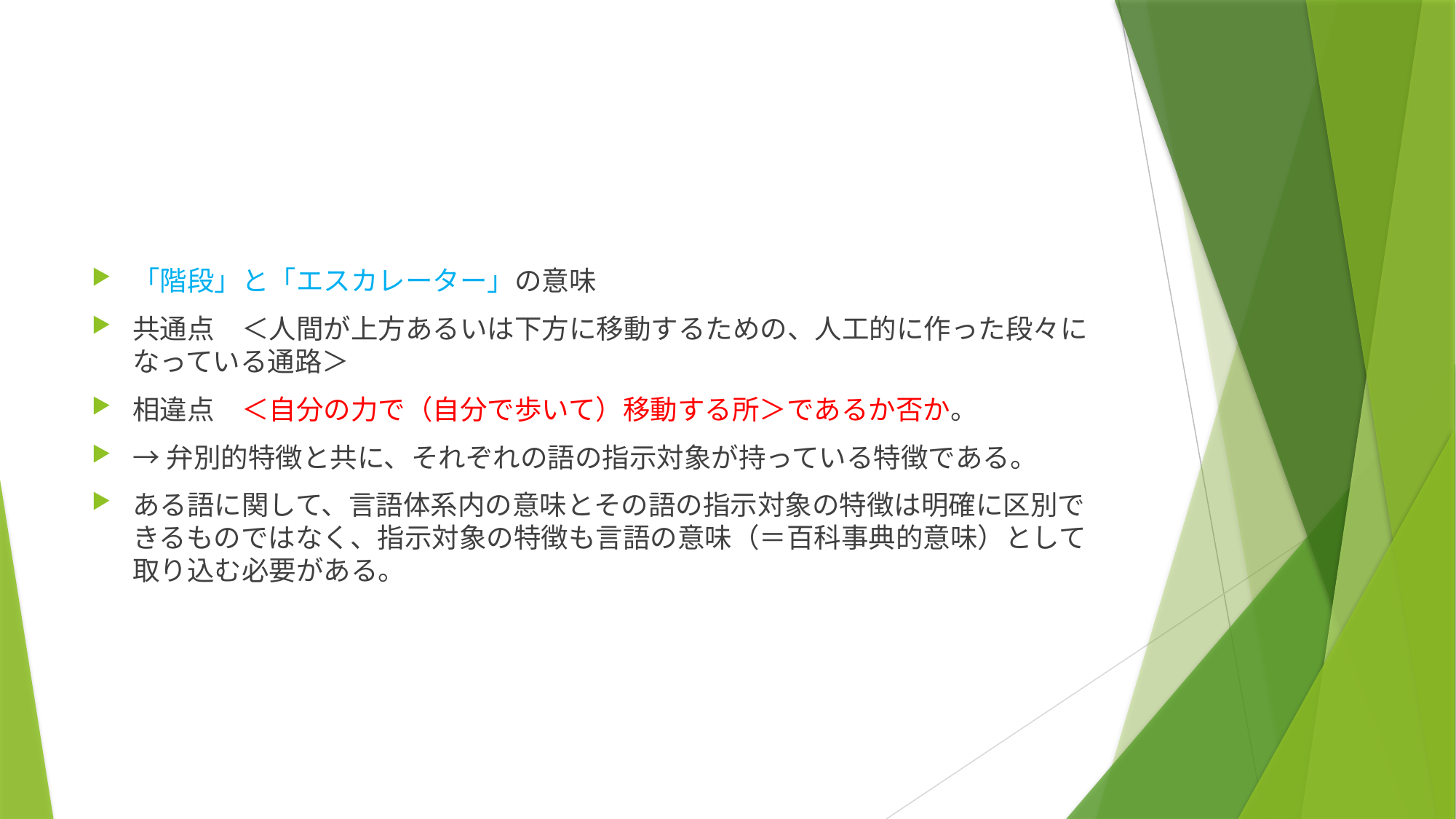

#
「階段」と「エスカレーター」の意味
共通点　＜人間が上方あるいは下方に移動するための、人工的に作った段々になっている通路＞
相違点　＜自分の力で（自分で歩いて）移動する所＞であるか否か。
→弁別的特徴と共に、それぞれの語の指示対象が持っている特徴である。
ある語に関して、言語体系内の意味とその語の指示対象の特徴は明確に区別できるものではなく、指示対象の特徴も言語の意味（＝百科事典的意味）として取り込む必要がある。